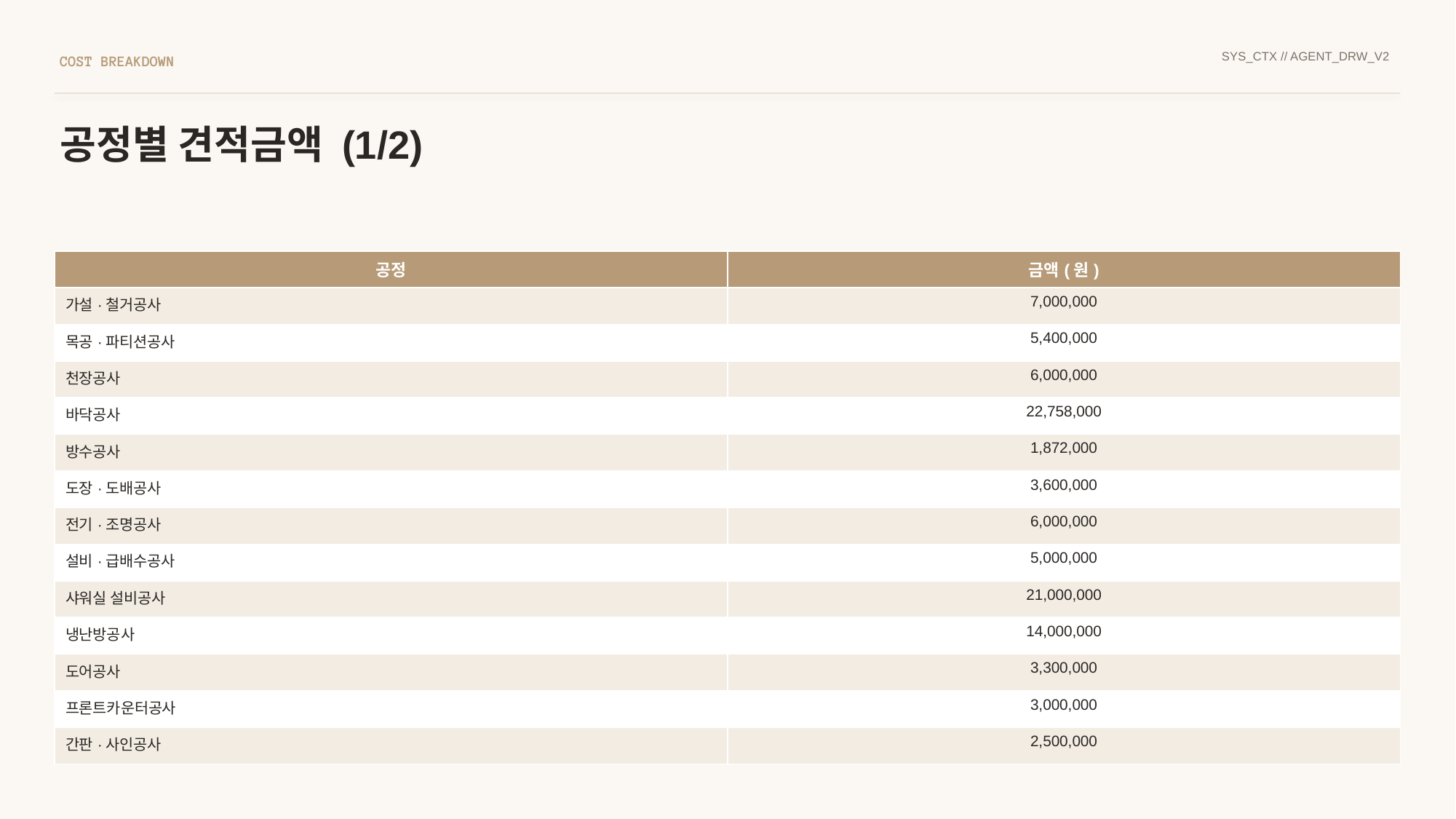

SYS_CTX // AGENT_DRW_V2
COST BREAKDOWN

공정별 견적금액 (1/2)
| 공정 | 금액(원) |
| --- | --- |
| 가설·철거공사 | 7,000,000 |
| 목공·파티션공사 | 5,400,000 |
| 천장공사 | 6,000,000 |
| 바닥공사 | 22,758,000 |
| 방수공사 | 1,872,000 |
| 도장·도배공사 | 3,600,000 |
| 전기·조명공사 | 6,000,000 |
| 설비·급배수공사 | 5,000,000 |
| 샤워실 설비공사 | 21,000,000 |
| 냉난방공사 | 14,000,000 |
| 도어공사 | 3,300,000 |
| 프론트카운터공사 | 3,000,000 |
| 간판·사인공사 | 2,500,000 |